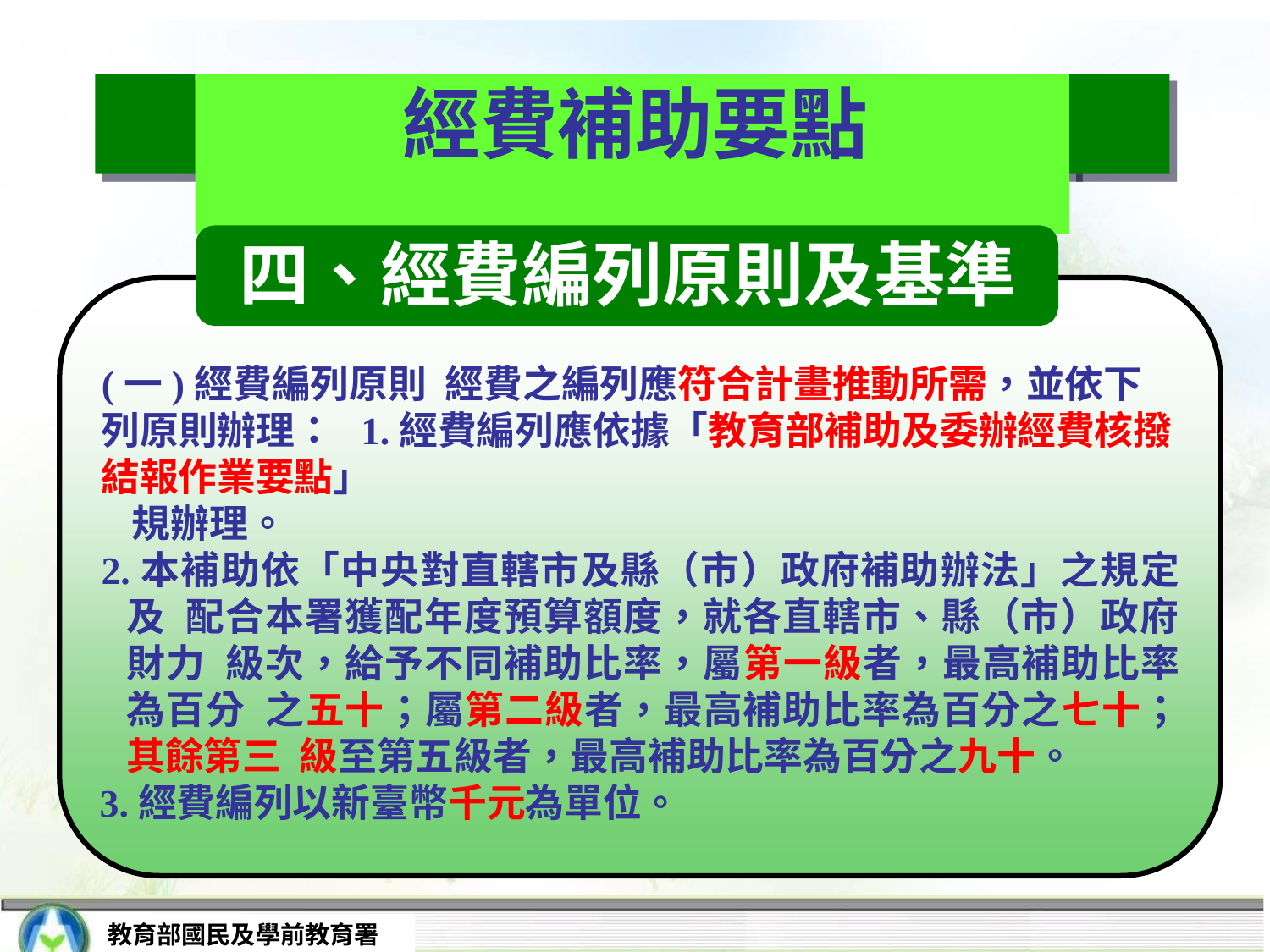

# 經費補助要點

四、經費編列原則及基準

(一)經費編列原則  經費之編列應符合計畫推動所需，並依下列原則辦理：  1.經費編列應依據「教育部補助及委辦經費核撥結報作業要點」
規辦理。
2.本補助依「中央對直轄市及縣（市）政府補助辦法」之規定及  配合本署獲配年度預算額度，就各直轄市、縣（市）政府財力  級次，給予不同補助比率，屬第一級者，最高補助比率為百分  之五十；屬第二級者，最高補助比率為百分之七十；其餘第三  級至第五級者，最高補助比率為百分之九十。
3.經費編列以新臺幣千元為單位。
教育部國民及學前教育署